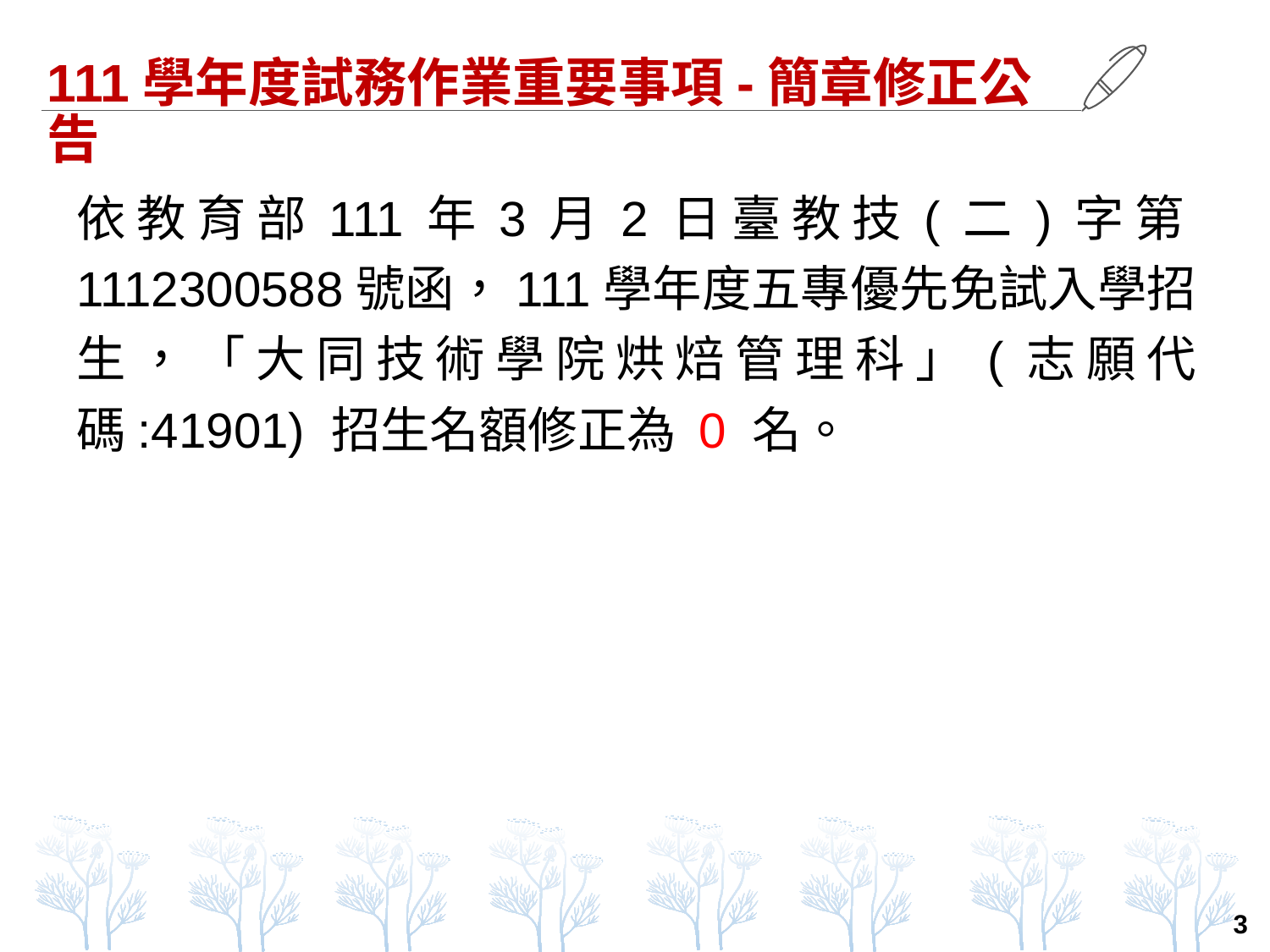

111學年度試務作業重要事項-簡章修正公告
依教育部111年3月2日臺教技(二)字第1112300588號函，111學年度五專優先免試入學招生，「大同技術學院烘焙管理科」(志願代碼:41901) 招生名額修正為 0 名。

3